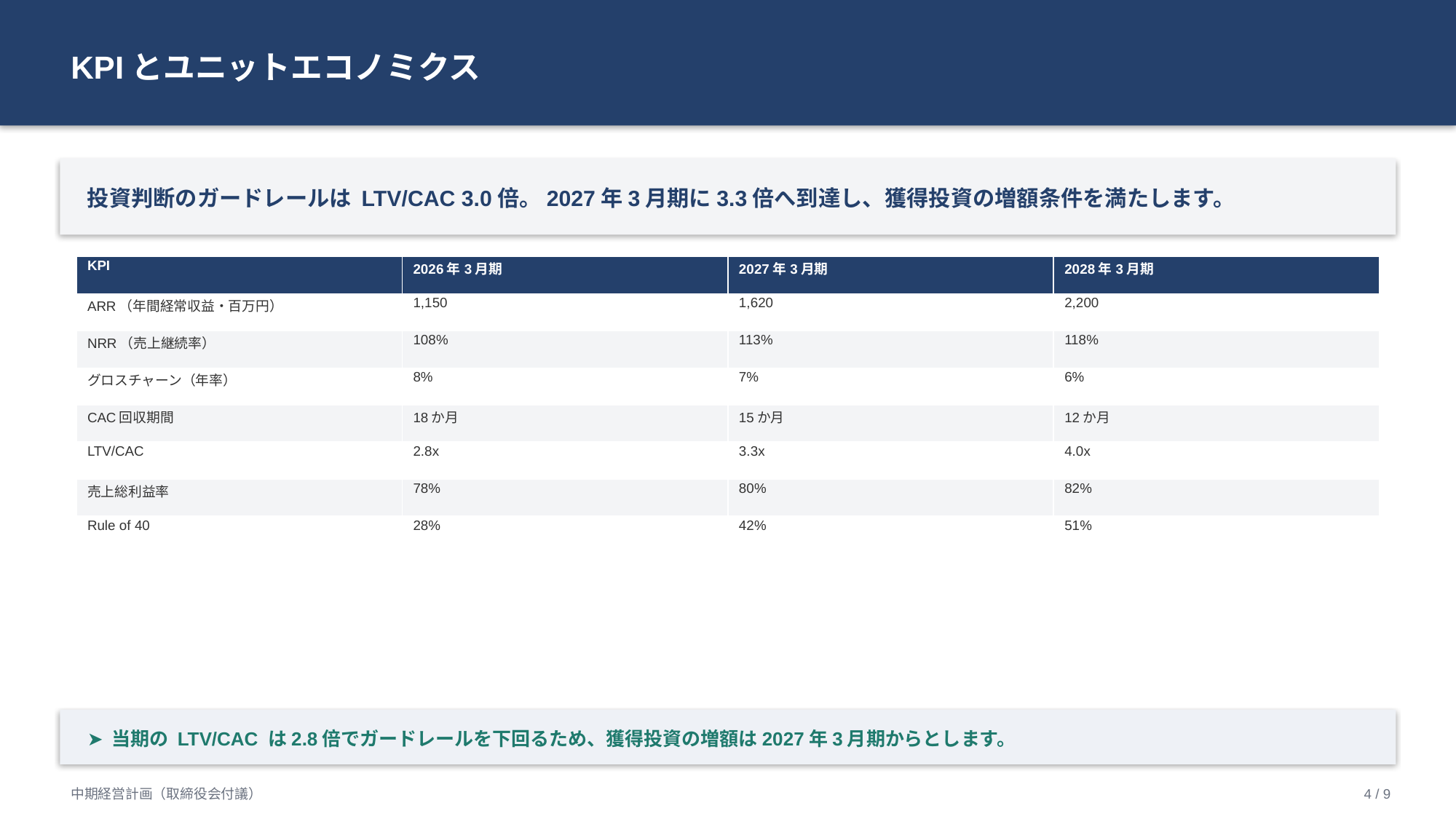

KPIとユニットエコノミクス

投資判断のガードレールは LTV/CAC 3.0倍。2027年3月期に3.3倍へ到達し、獲得投資の増額条件を満たします。
| KPI | 2026年3月期 | 2027年3月期 | 2028年3月期 |
| --- | --- | --- | --- |
| ARR（年間経常収益・百万円） | 1,150 | 1,620 | 2,200 |
| NRR（売上継続率） | 108% | 113% | 118% |
| グロスチャーン（年率） | 8% | 7% | 6% |
| CAC回収期間 | 18か月 | 15か月 | 12か月 |
| LTV/CAC | 2.8x | 3.3x | 4.0x |
| 売上総利益率 | 78% | 80% | 82% |
| Rule of 40 | 28% | 42% | 51% |

➤ 当期の LTV/CAC は2.8倍でガードレールを下回るため、獲得投資の増額は2027年3月期からとします。
中期経営計画（取締役会付議）
4 / 9